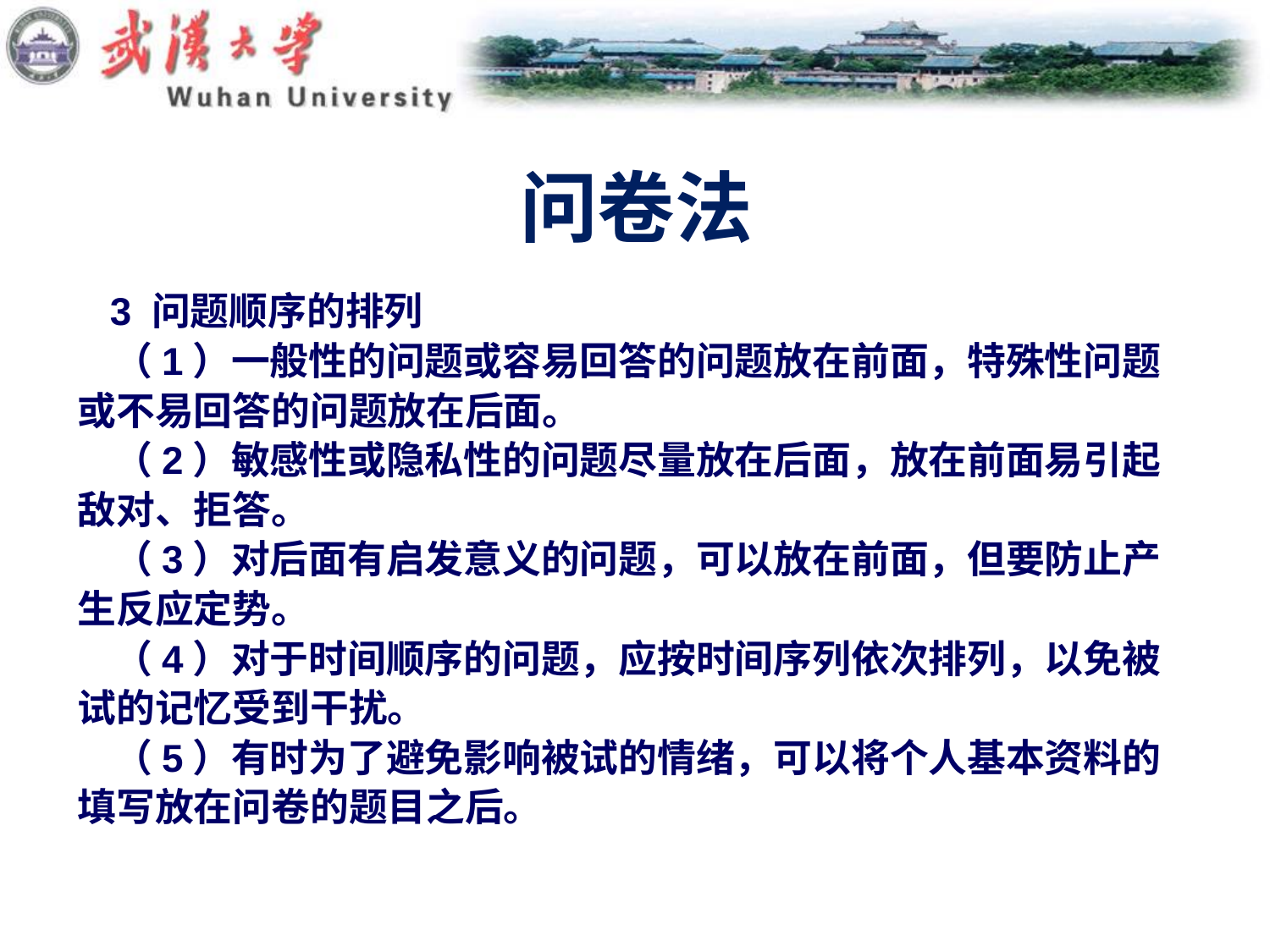

# 问卷法
   3 问题顺序的排列
   （1）一般性的问题或容易回答的问题放在前面，特殊性问题
或不易回答的问题放在后面。
   （2）敏感性或隐私性的问题尽量放在后面，放在前面易引起
敌对、拒答。
   （3）对后面有启发意义的问题，可以放在前面，但要防止产
生反应定势。
   （4）对于时间顺序的问题，应按时间序列依次排列，以免被
试的记忆受到干扰。
   （5）有时为了避免影响被试的情绪，可以将个人基本资料的
填写放在问卷的题目之后。